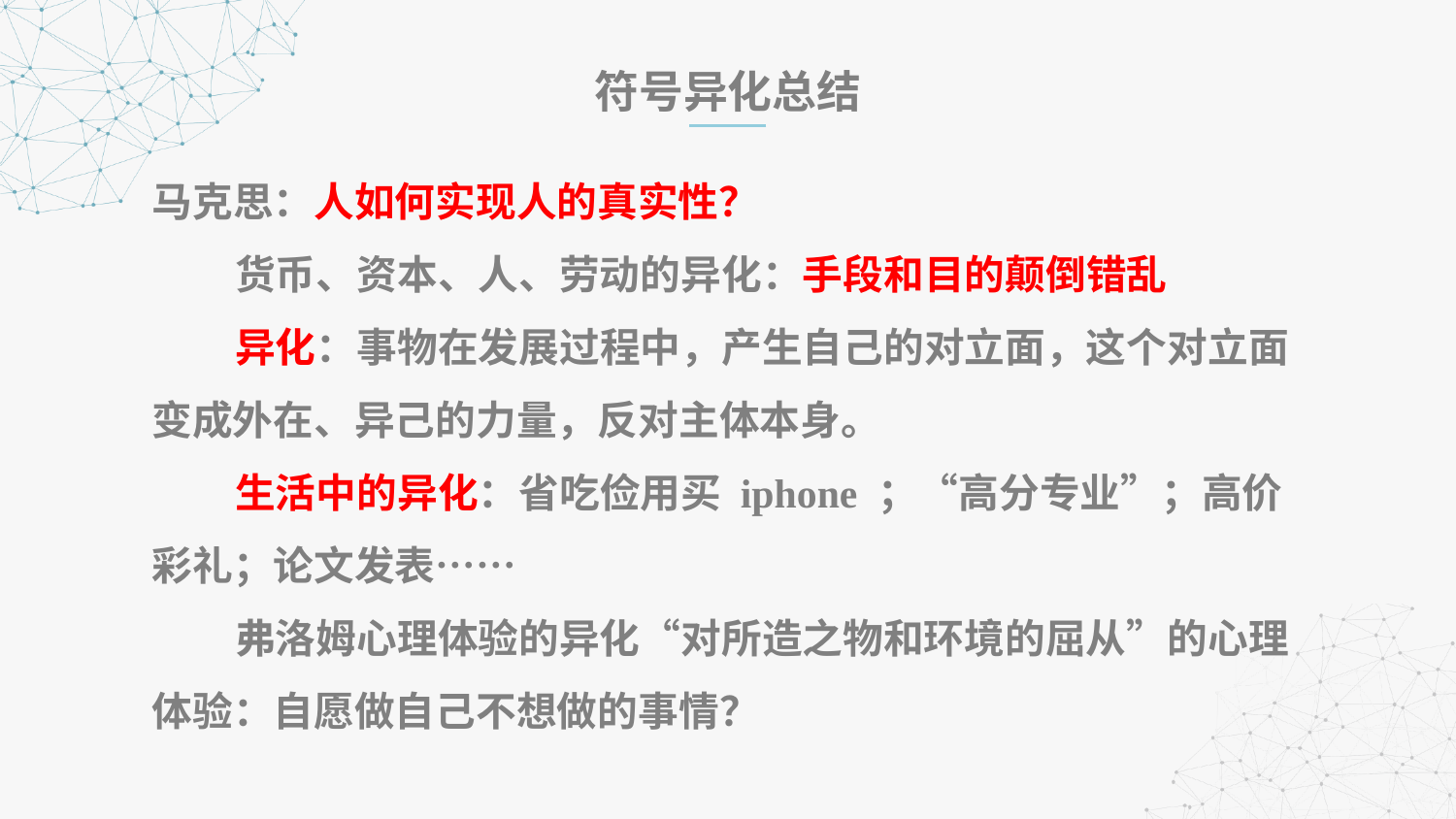

符号异化总结
马克思：人如何实现人的真实性？
        货币、资本、人、劳动的异化：手段和目的颠倒错乱
        异化：事物在发展过程中，产生自己的对立面，这个对立面变成外在、异己的力量，反对主体本身。
        生活中的异化：省吃俭用买 iphone ；“高分专业”；高价彩礼；论文发表……
        弗洛姆心理体验的异化“对所造之物和环境的屈从”的心理体验：自愿做自己不想做的事情？